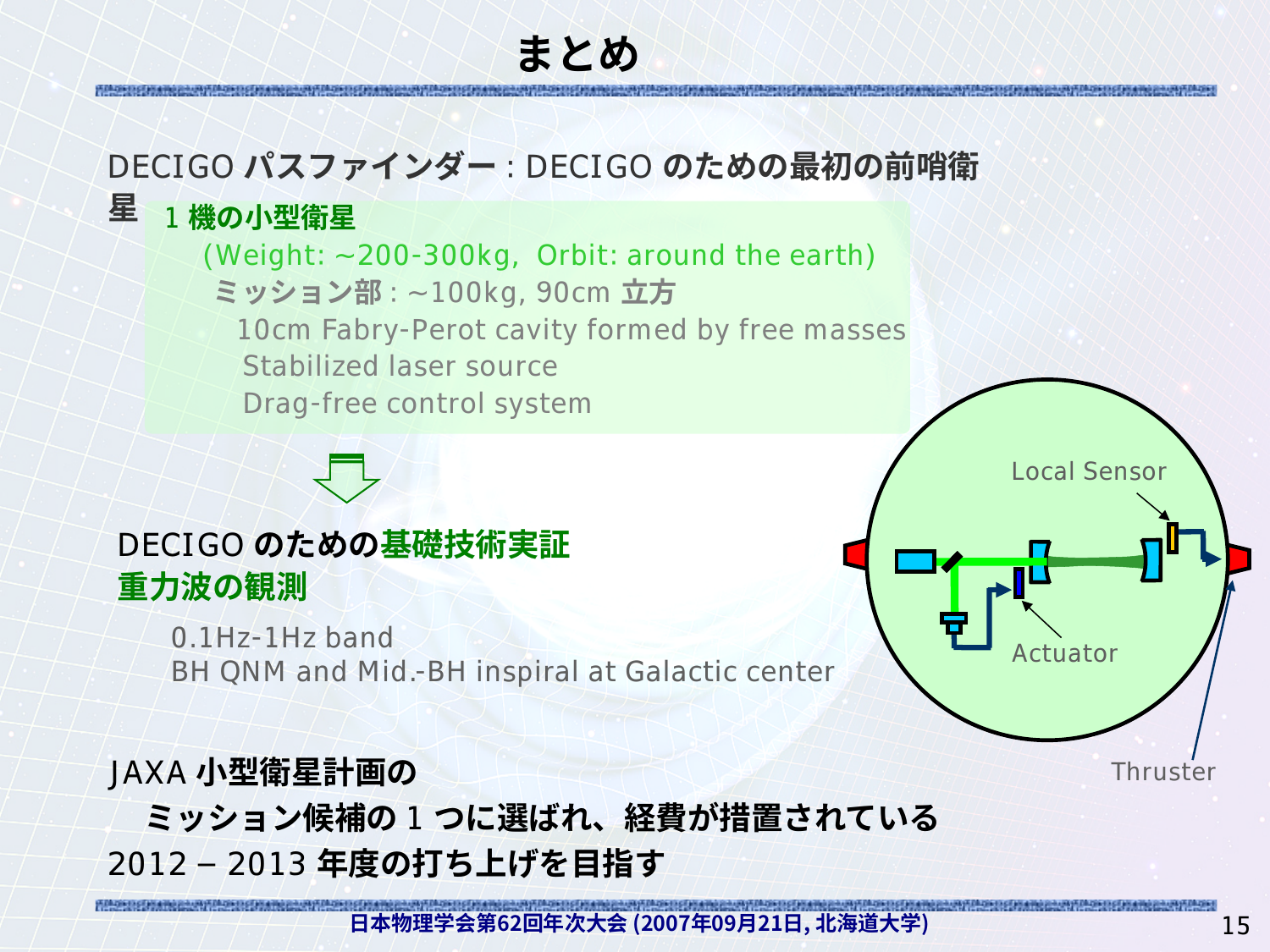

# まとめ
DECIGOパスファインダー: DECIGOのための最初の前哨衛星
　1機の小型衛星
         (Weight: ~200-300kg,  Orbit: around the earth)
　　　ミッション部: ~100kg, 90cm立方
　　       10cm Fabry-Perot cavity formed by free masses
     　　  Stabilized laser source
       　　Drag-free control system

Local Sensor

DECIGOのための基礎技術実証

重力波の観測

0.1Hz-1Hz band
BH QNM and Mid.-BH inspiral at Galactic center

Actuator

JAXA小型衛星計画の
    ミッション候補の1つに選ばれ、経費が措置されている
2012 – 2013年度の打ち上げを目指す
Thruster
日本物理学会第62回年次大会 (2007年09月21日, 北海道大学)
15